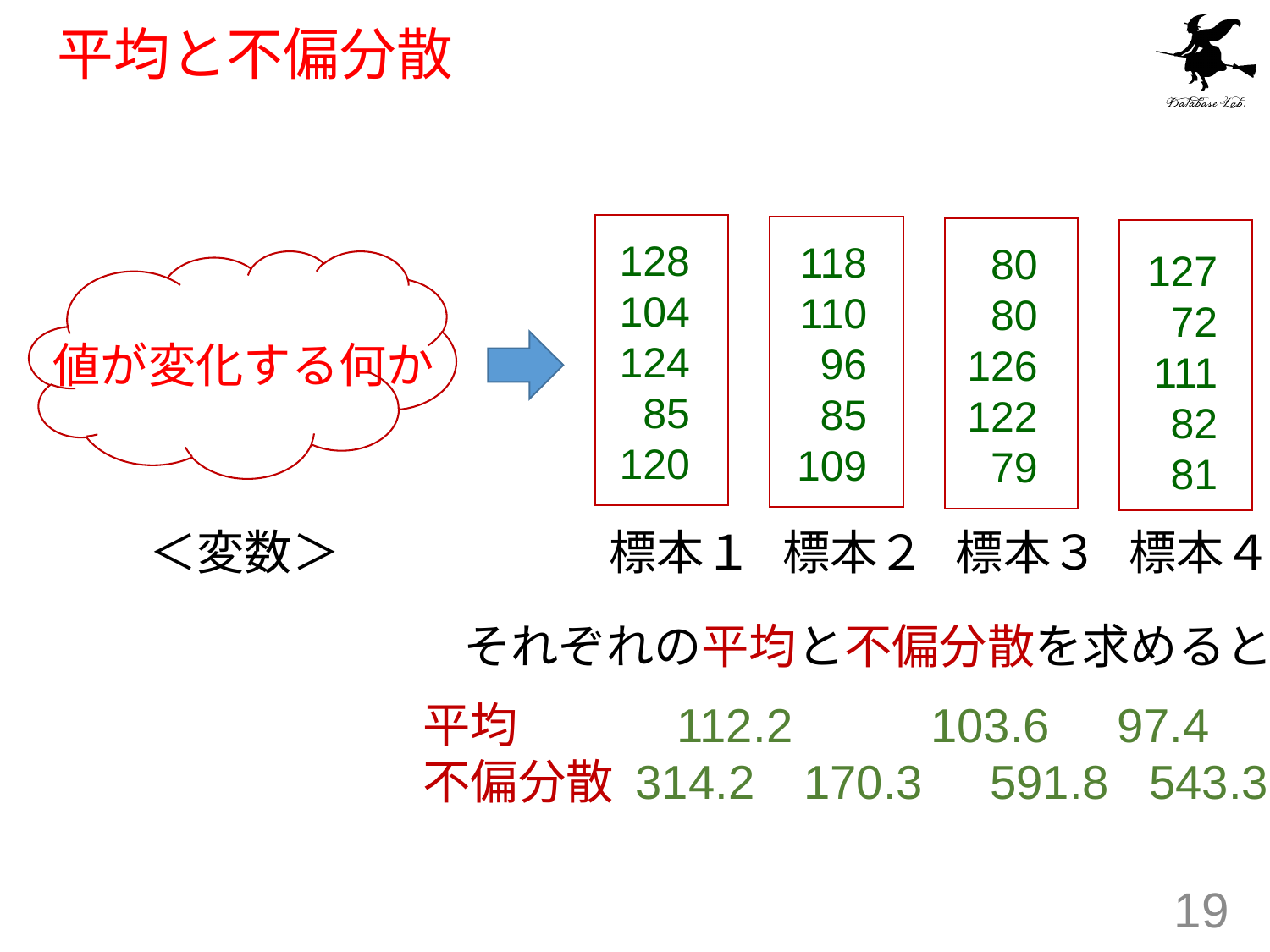

# 平均と不偏分散

128
104
124
85
120
118
110
96
85
109
80
80
126
122
79
127
72
111
82
81

値が変化する何か

標本４
標本２
標本３
＜変数＞
標本１
それぞれの平均と不偏分散を求めると
平均	 	112.2		103.6	　97.4	 94.6
不偏分散 314.2	170.3	　591.8   543.3
19